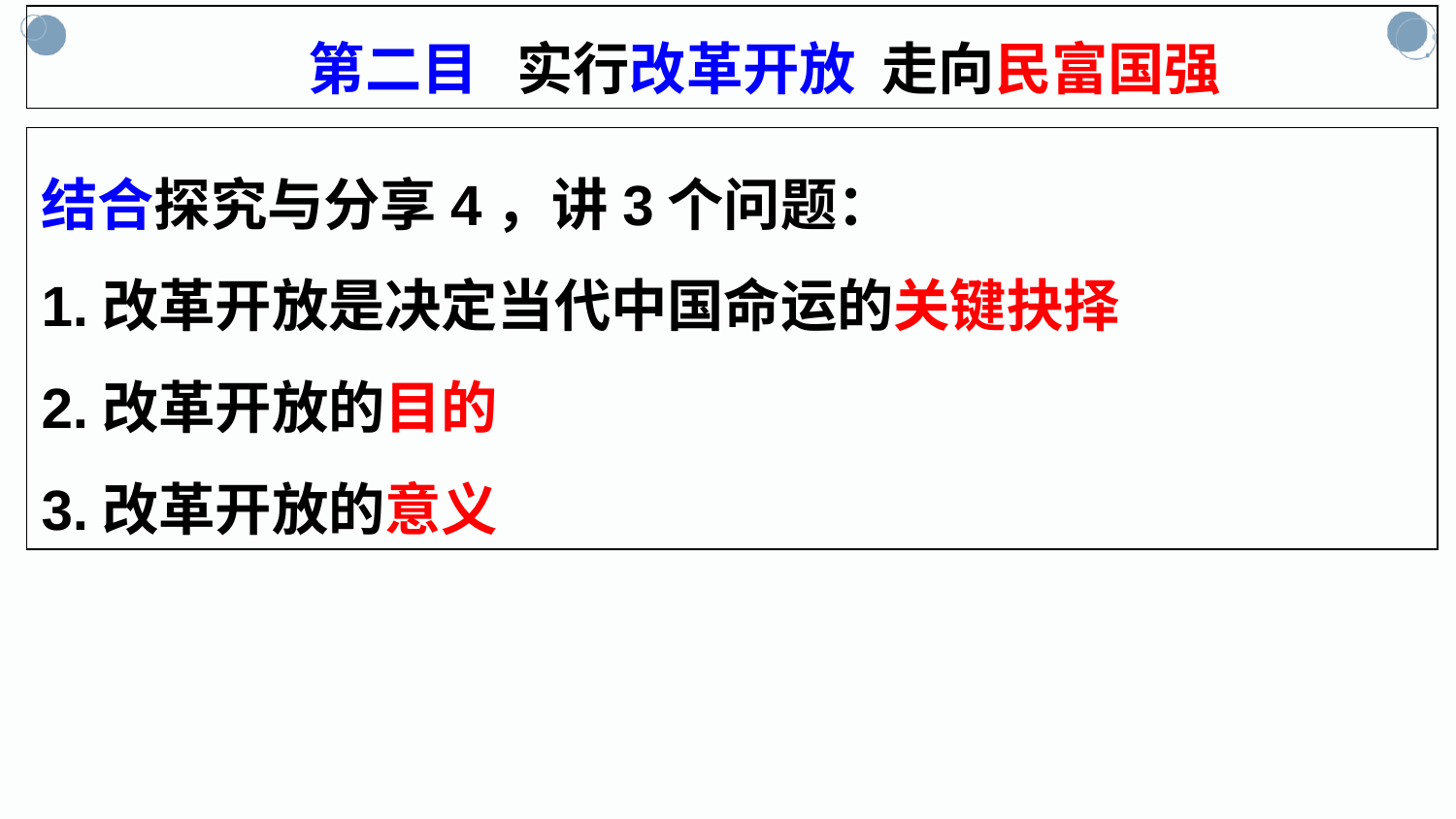

第二目   实行改革开放  走向民富国强
结合探究与分享4，讲3个问题：
1.改革开放是决定当代中国命运的关键抉择
2.改革开放的目的
3.改革开放的意义